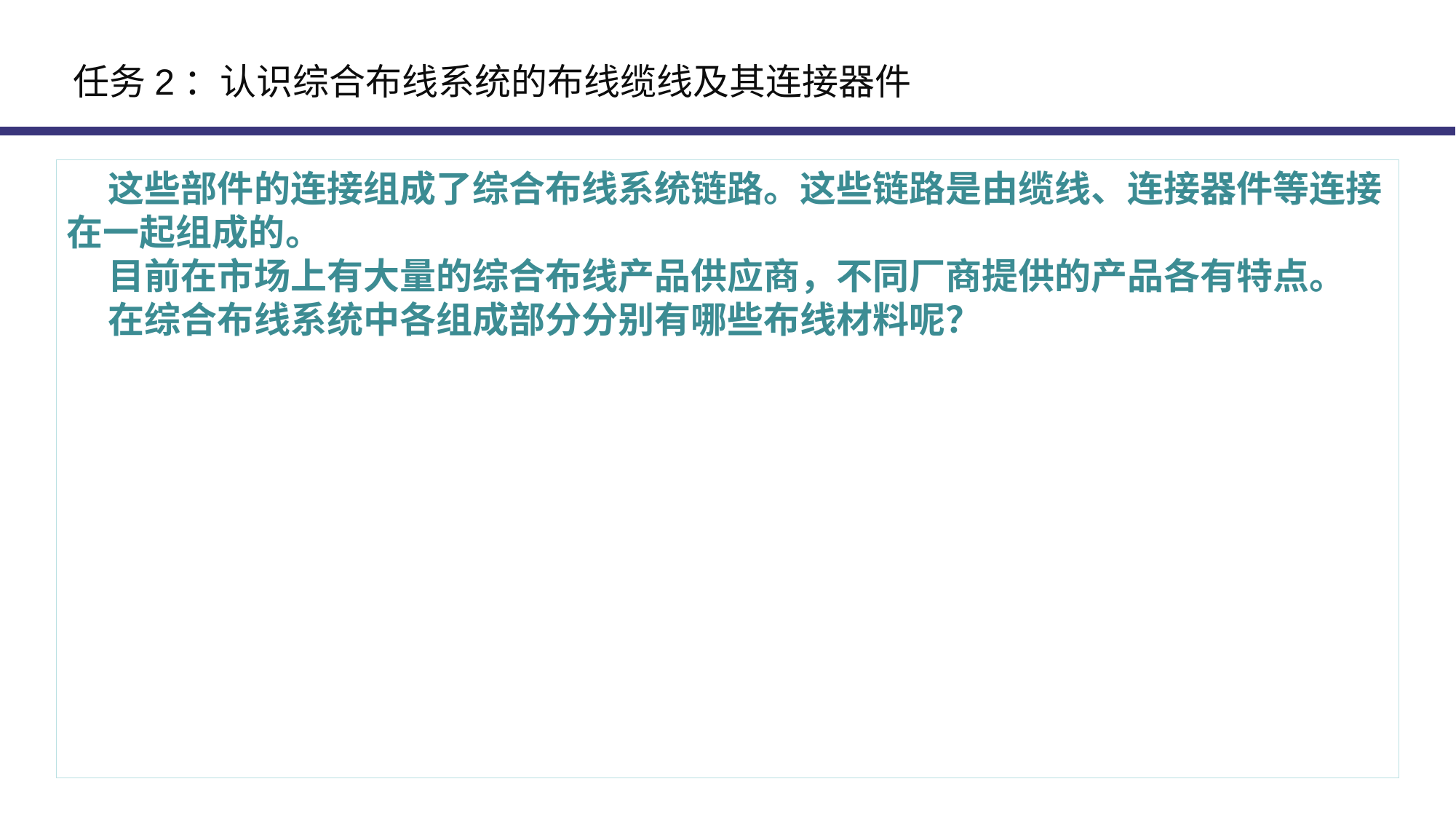

# 任务2：认识综合布线系统的布线缆线及其连接器件
    这些部件的连接组成了综合布线系统链路。这些链路是由缆线、连接器件等连接在一起组成的。
    目前在市场上有大量的综合布线产品供应商，不同厂商提供的产品各有特点。
    在综合布线系统中各组成部分分别有哪些布线材料呢？